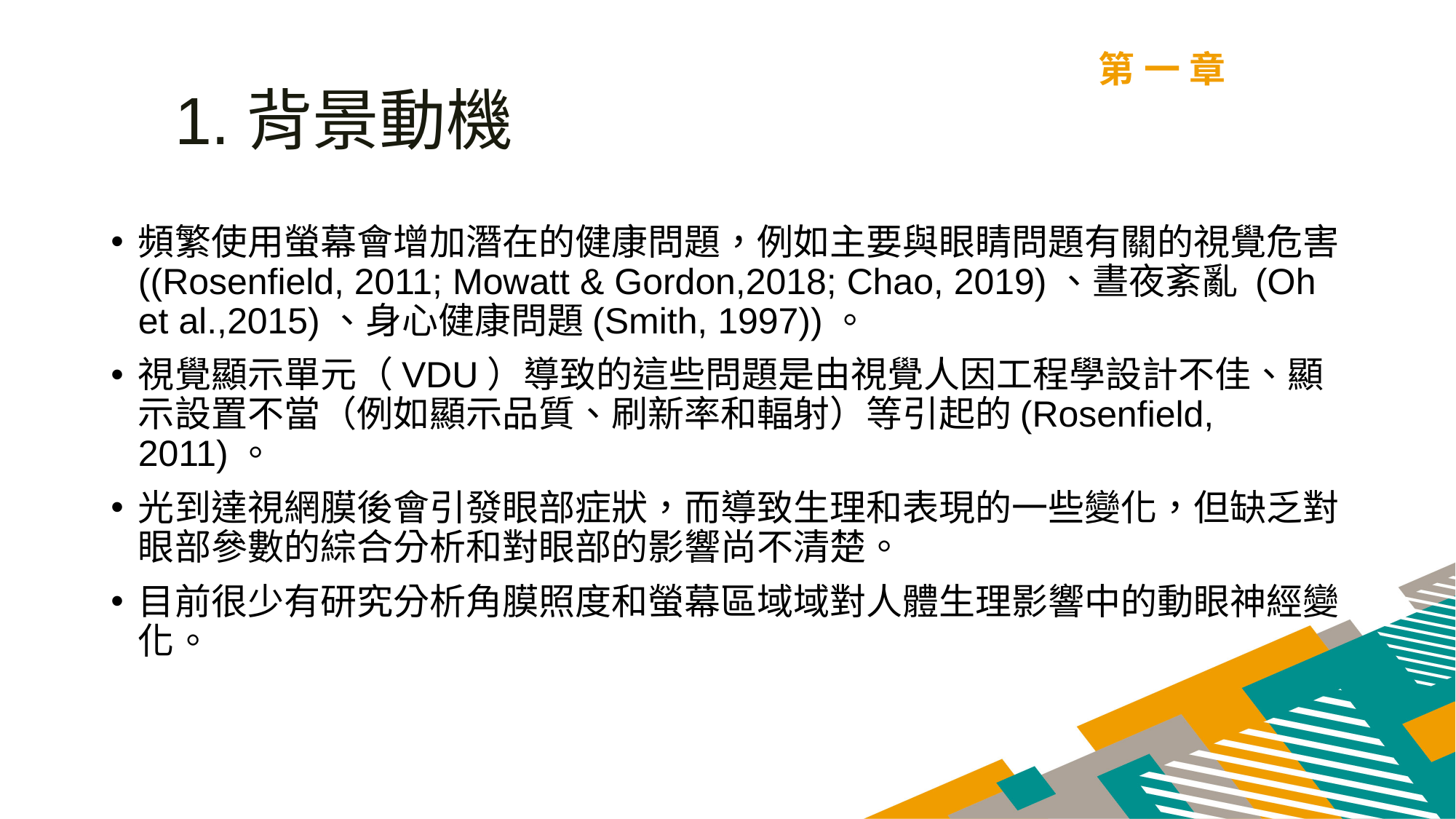

第一章
1.背景動機
頻繁使用螢幕會增加潛在的健康問題，例如主要與眼睛問題有關的視覺危害((Rosenfield, 2011; Mowatt & Gordon,2018; Chao, 2019)、晝夜紊亂 (Oh et al.,2015)、身心健康問題(Smith, 1997))。
視覺顯示單元（VDU）導致的這些問題是由視覺人因工程學設計不佳、顯示設置不當（例如顯示品質、刷新率和輻射）等引起的(Rosenfield, 2011)。
光到達視網膜後會引發眼部症狀，而導致生理和表現的一些變化，但缺乏對眼部參數的綜合分析和對眼部的影響尚不清楚。
目前很少有研究分析角膜照度和螢幕區域域對人體生理影響中的動眼神經變化。